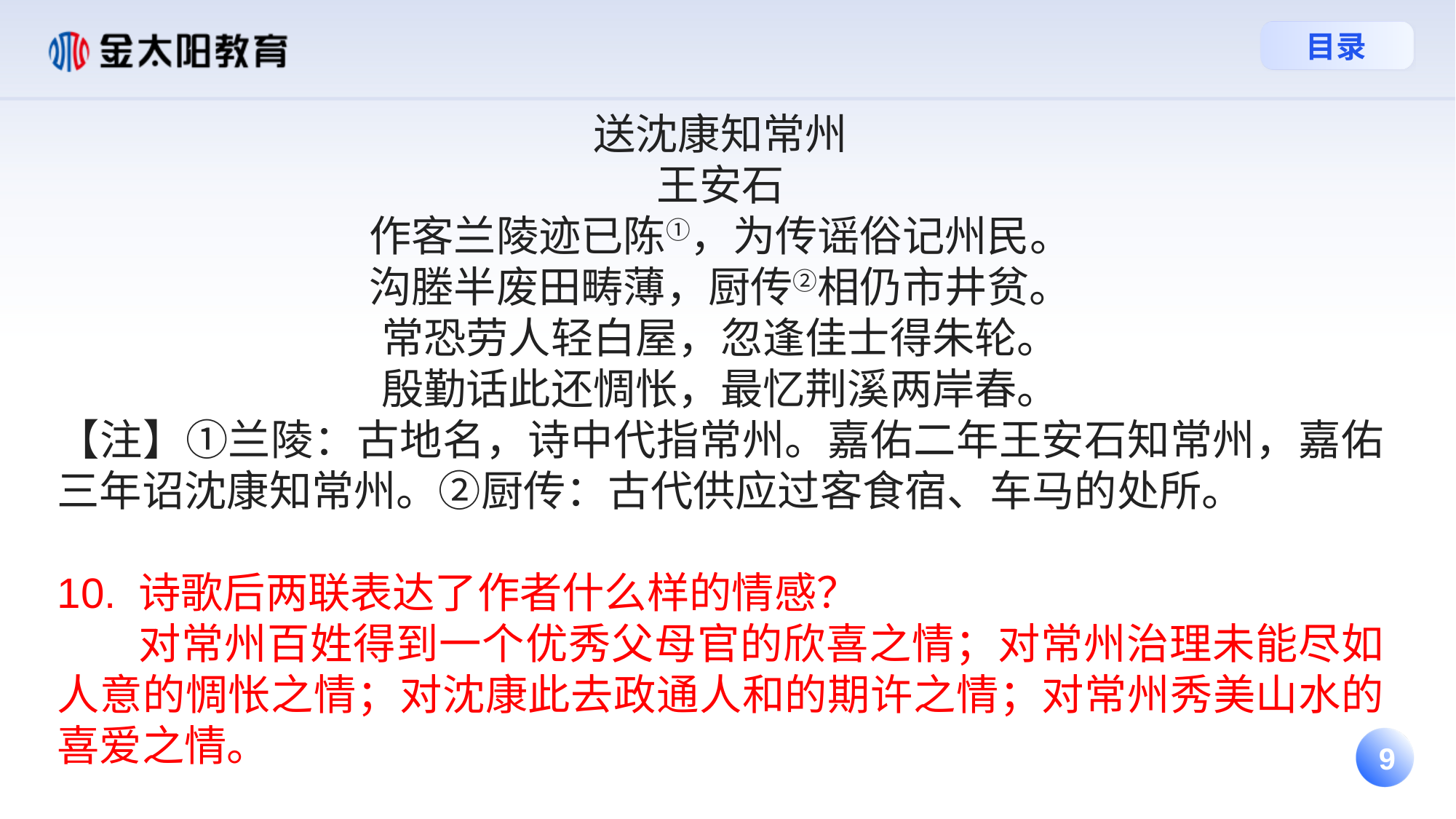

送沈康知常州
王安石
作客兰陵迹已陈①，为传谣俗记州民。
沟塍半废田畴薄，厨传②相仍市井贫。
常恐劳人轻白屋，忽逢佳士得朱轮。
殷勤话此还惆怅，最忆荆溪两岸春。
【注】①兰陵：古地名，诗中代指常州。嘉佑二年王安石知常州，嘉佑三年诏沈康知常州。②厨传：古代供应过客食宿、车马的处所。

10. 诗歌后两联表达了作者什么样的情感？
       对常州百姓得到一个优秀父母官的欣喜之情；对常州治理未能尽如人意的惆怅之情；对沈康此去政通人和的期许之情；对常州秀美山水的喜爱之情。